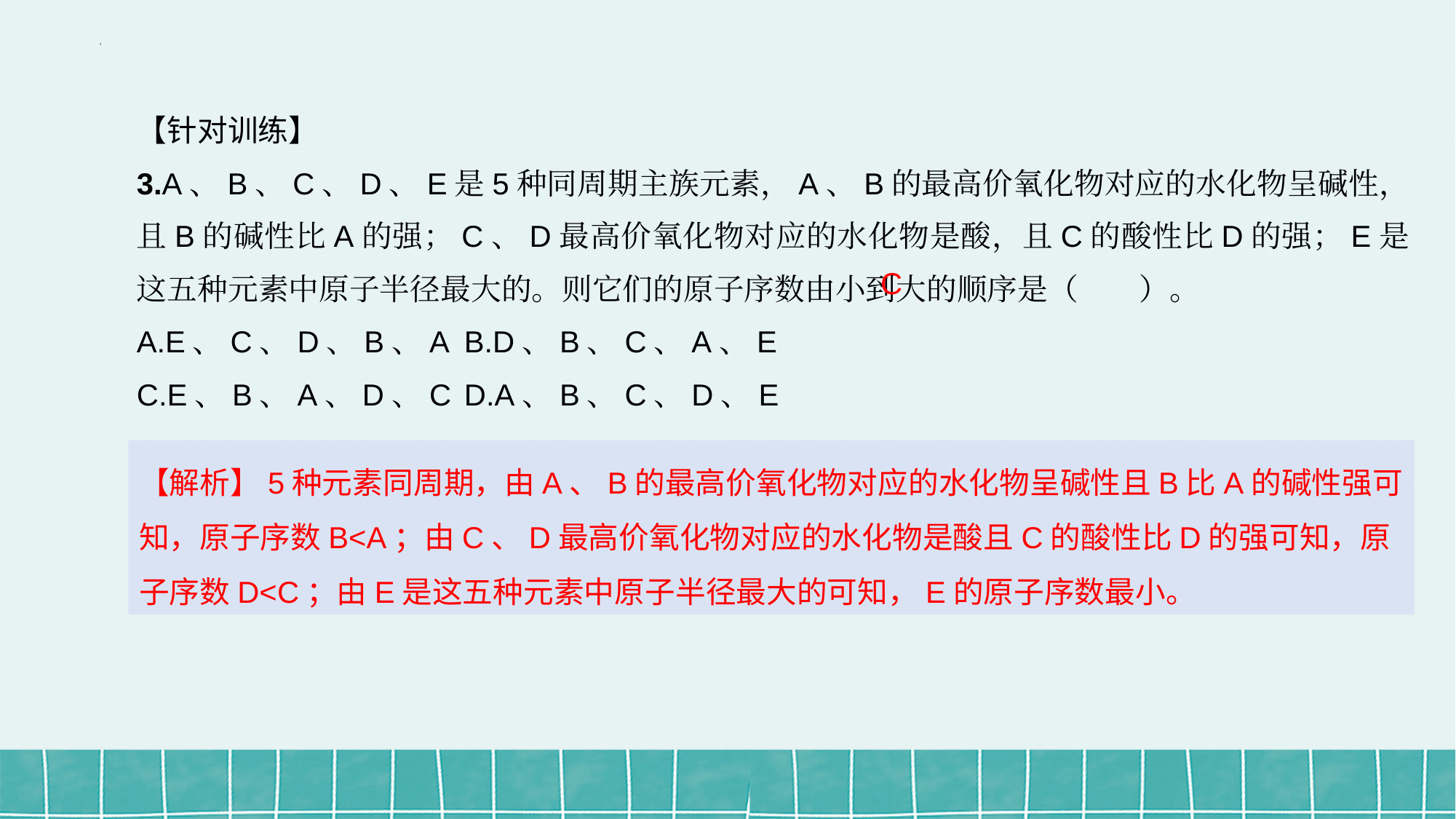

【针对训练】
3.A、B、C、D、E是5种同周期主族元素，A、B的最高价氧化物对应的水化物呈碱性，且B的碱性比A的强；C、D最高价氧化物对应的水化物是酸，且C的酸性比D的强；E是这五种元素中原子半径最大的。则它们的原子序数由小到大的顺序是（　　）。
A.E、C、D、B、A	B.D、B、C、A、E
C.E、B、A、D、C	D.A、B、C、D、E
C
【解析】5种元素同周期，由A、B的最高价氧化物对应的水化物呈碱性且B比A的碱性强可知，原子序数B<A；由C、D最高价氧化物对应的水化物是酸且C的酸性比D的强可知，原子序数D<C；由E是这五种元素中原子半径最大的可知，E的原子序数最小。